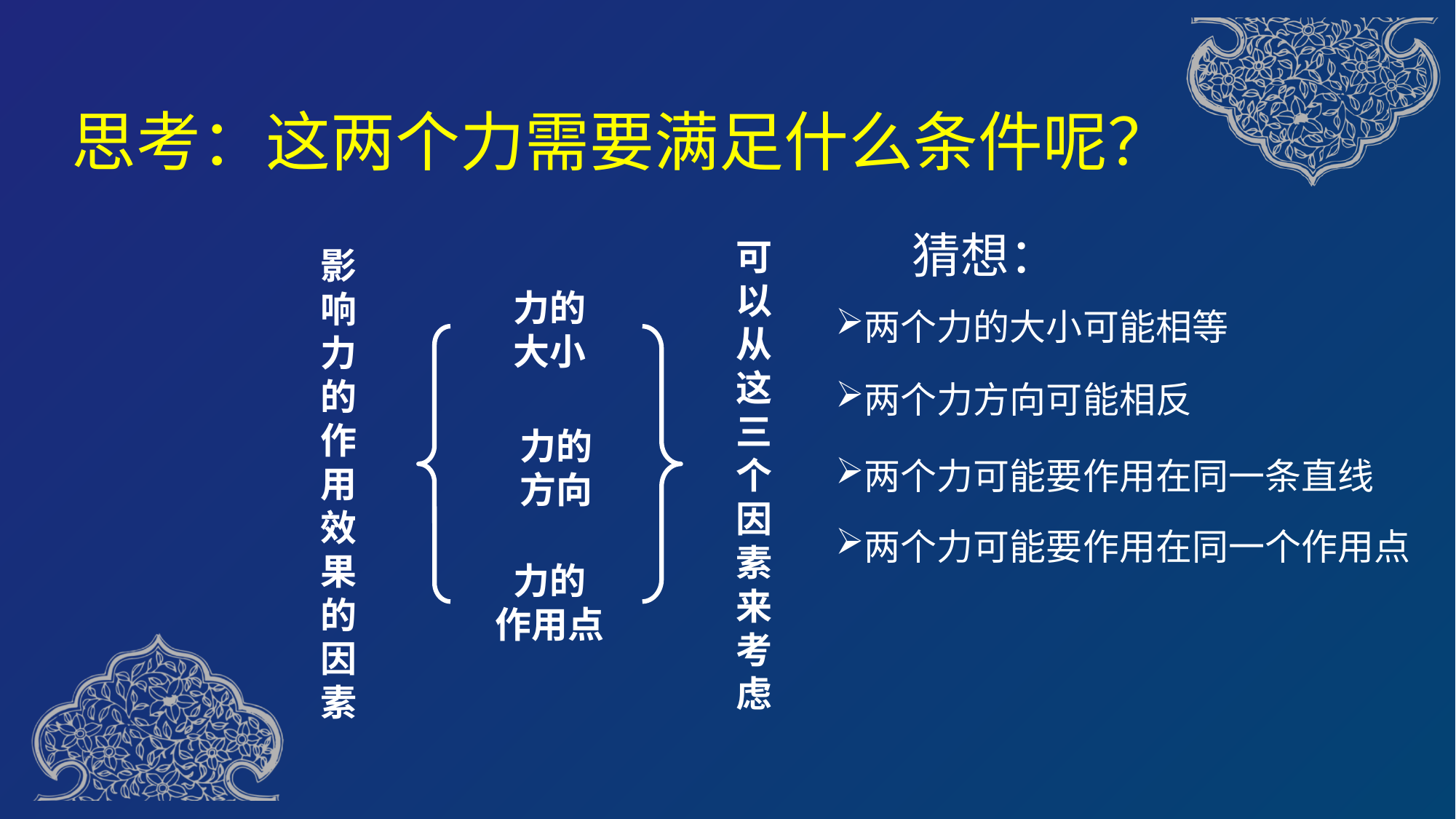

思考：这两个力需要满足什么条件呢？
可以
从这
三个
因素
来
考虑
猜想：
影响
力的
作用
效果
的
因素
力的
大小
两个力的大小可能相等

两个力方向可能相反
力的
方向
两个力可能要作用在同一条直线
两个力可能要作用在同一个作用点
力的
作用点